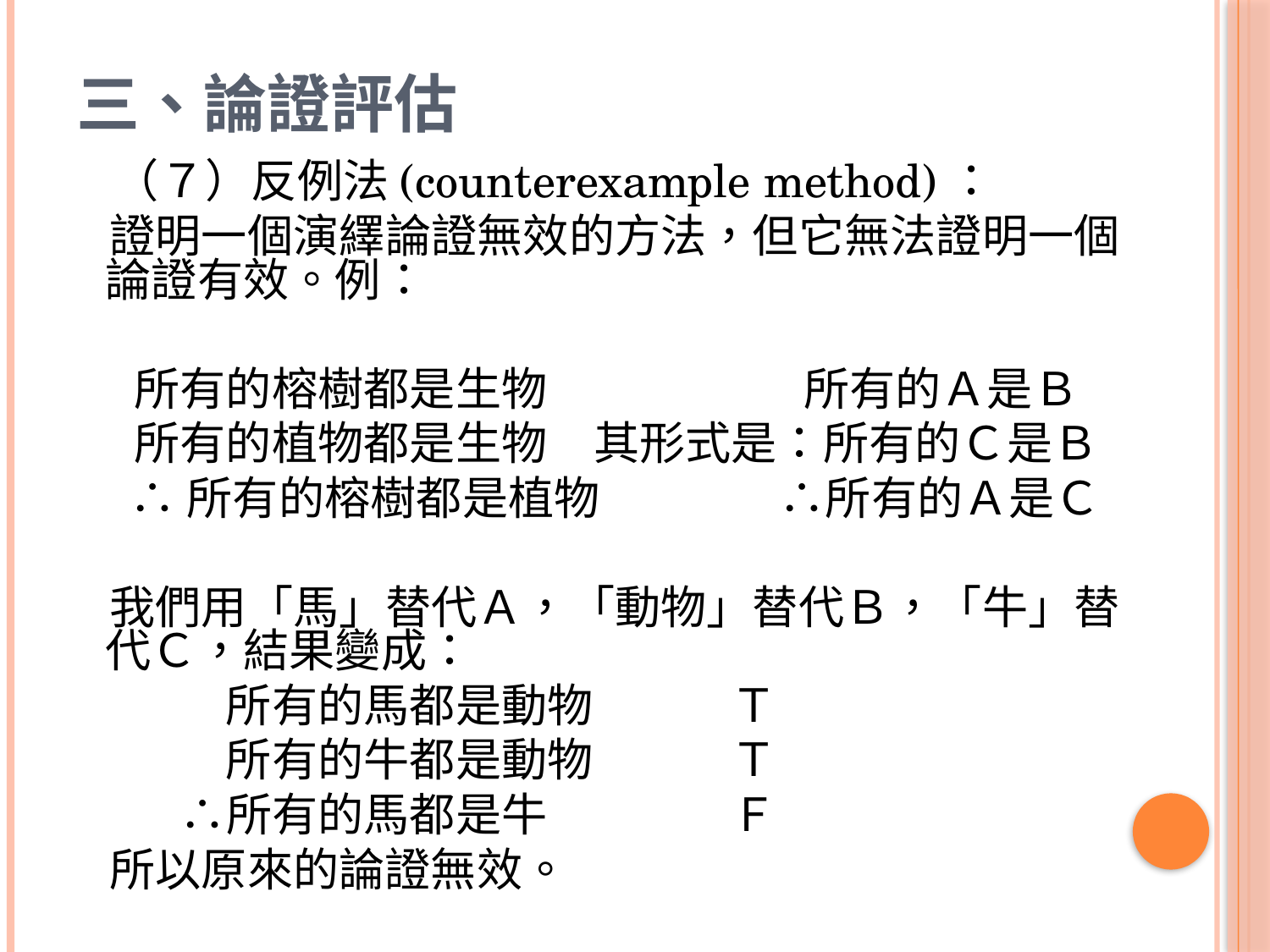

# 三、論證評估
　（７）反例法(counterexample method)：
   證明一個演繹論證無效的方法，但它無法證明一個論證有效。例：

　  所有的榕樹都是生物　　       　　所有的Ａ是Ｂ
　  所有的植物都是生物　其形式是：所有的Ｃ是Ｂ
      ∴所有的榕樹都是植物    　　　∴所有的Ａ是Ｃ

   我們用「馬」替代Ａ，「動物」替代Ｂ，「牛」替代Ｃ，結果變成：
　　　  所有的馬都是動物　　　Ｔ
　　　  所有的牛都是動物　　　Ｔ
　　  ∴所有的馬都是牛　　　　Ｆ
   所以原來的論證無效。